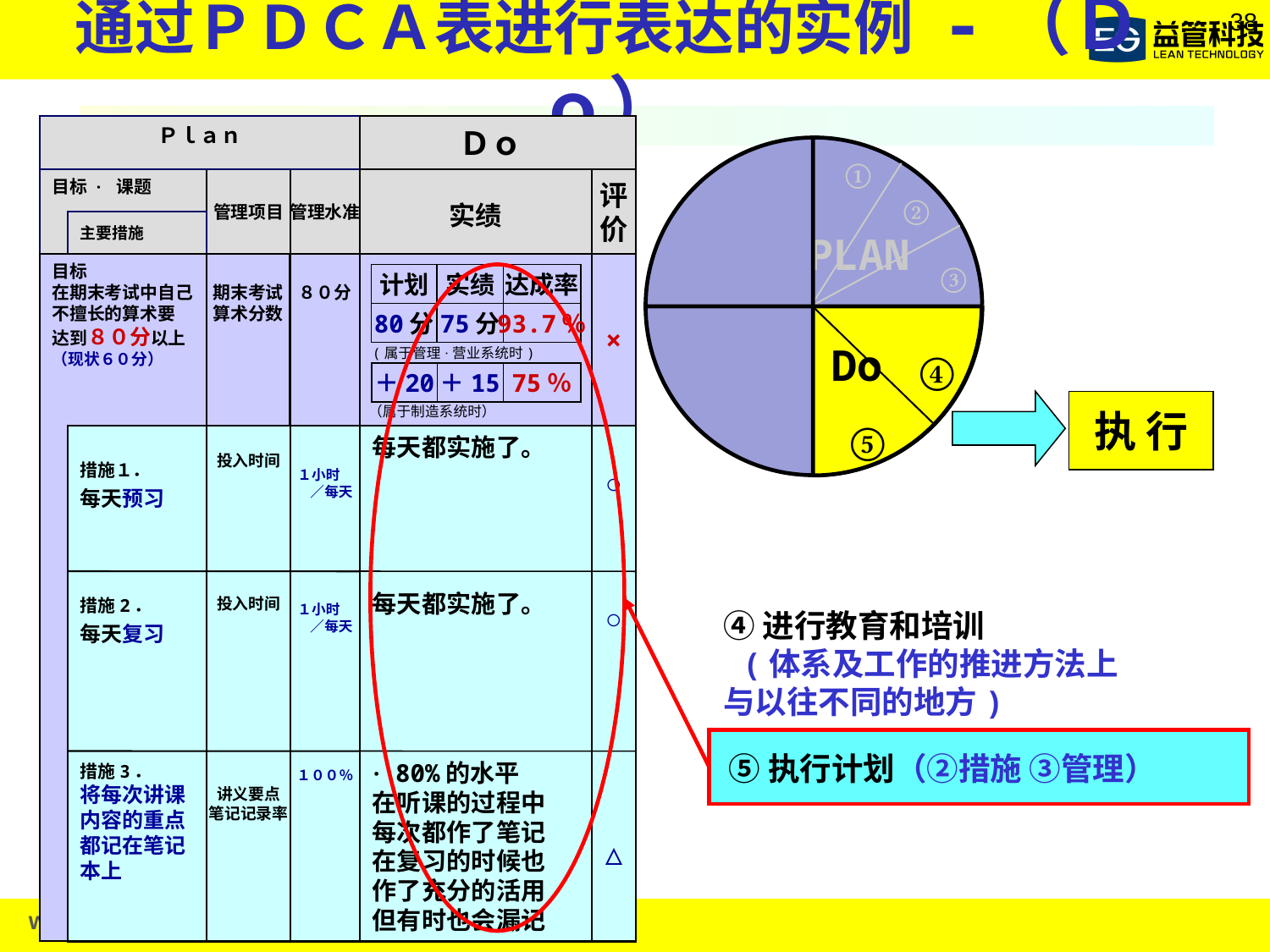

38
通过ＰＤＣＡ表进行表达的实例 -（Ｄｏ）
Ｐｌａｎ
Ｄｏ
实绩
评
价

×
计划
实绩
达成率
80分
75分
93.7％
(属于管理·营业系统时)
＋20
＋15
75％
 （属于制造系统时）
每天都实施了。

每天都实施了。

· 80%的水平
在听课的过程中
每次都作了笔记
在复习的时候也
作了充分的活用
但有时也会漏记

○

○

△

①

②
PLAN

③

Do
④
⑤
目标 · 课题
管理项目
管理水准
主要措施
目标
在期末考试中自己
不擅长的算术要
达到８０分以上
（现状６０分）

期末考试
算术分数

８０分

执 行
措施１．
每天预习

措施2．
每天复习

措施3．
将每次讲课
内容的重点
都记在笔记
本上

投入时间

投入时间

讲义要点
笔记记录率

１小时
   ／每天

１小时
   ／每天

１００％

④进行教育和培训
 (体系及工作的推进方法上
与以往不同的地方)

⑤执行计划（②措施 ③管理）